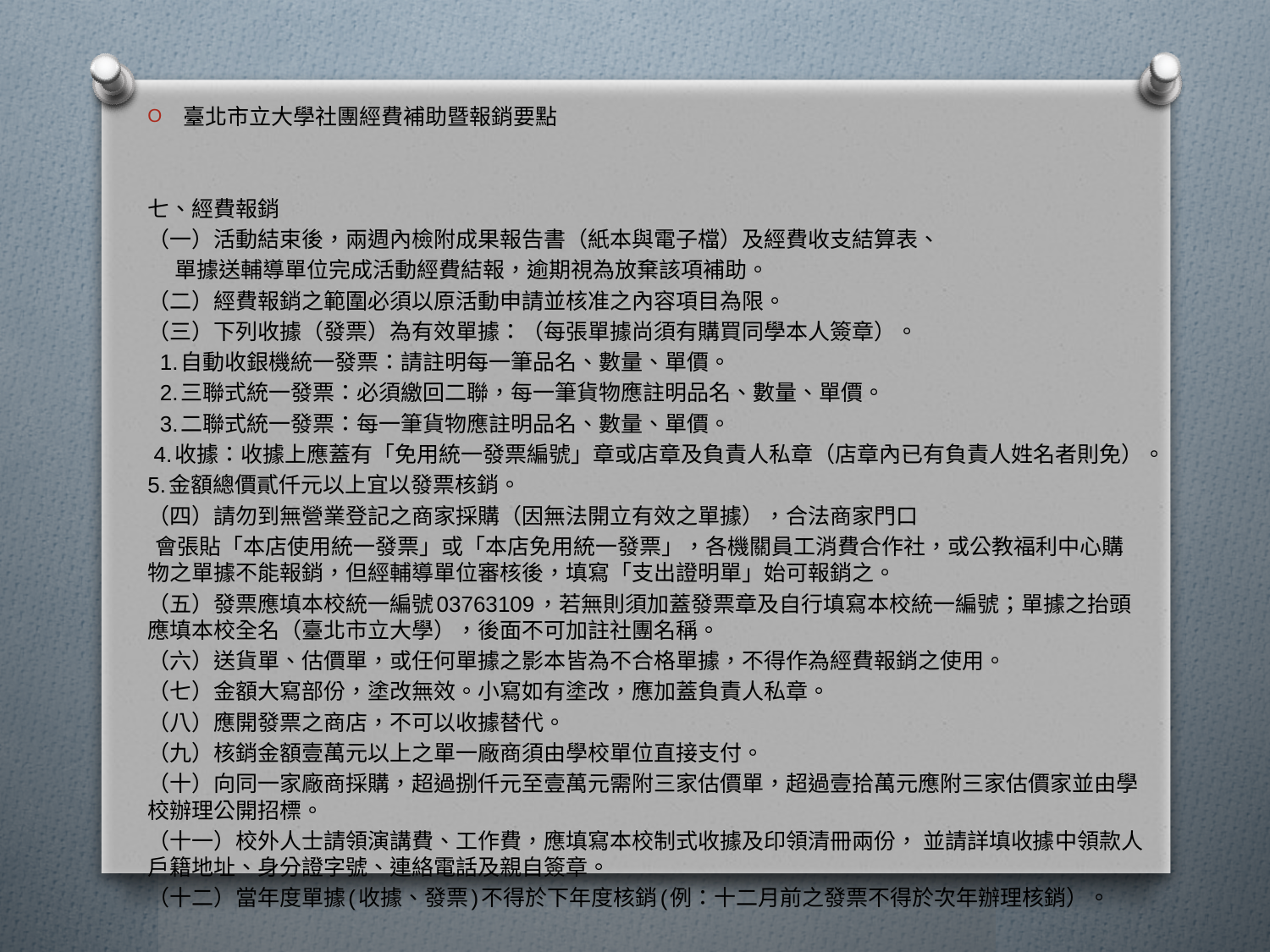

臺北市立大學社團經費補助暨報銷要點

七、經費報銷
（一）活動結束後，兩週內檢附成果報告書（紙本與電子檔）及經費收支結算表、
     單據送輔導單位完成活動經費結報，逾期視為放棄該項補助。
（二）經費報銷之範圍必須以原活動申請並核准之內容項目為限。
（三）下列收據（發票）為有效單據：（每張單據尚須有購買同學本人簽章）。
  1.自動收銀機統一發票：請註明每一筆品名、數量、單價。
  2.三聯式統一發票：必須繳回二聯，每一筆貨物應註明品名、數量、單價。
  3.二聯式統一發票：每一筆貨物應註明品名、數量、單價。
 4.收據：收據上應蓋有「免用統一發票編號」章或店章及負責人私章（店章內已有負責人姓名者則免）。
5.金額總價貳仟元以上宜以發票核銷。
（四）請勿到無營業登記之商家採購（因無法開立有效之單據），合法商家門口
 會張貼「本店使用統一發票」或「本店免用統一發票」，各機關員工消費合作社，或公教福利中心購物之單據不能報銷，但經輔導單位審核後，填寫「支出證明單」始可報銷之。
（五）發票應填本校統一編號03763109，若無則須加蓋發票章及自行填寫本校統一編號；單據之抬頭應填本校全名（臺北市立大學），後面不可加註社團名稱。
（六）送貨單、估價單，或任何單據之影本皆為不合格單據，不得作為經費報銷之使用。
（七）金額大寫部份，塗改無效。小寫如有塗改，應加蓋負責人私章。
（八）應開發票之商店，不可以收據替代。
（九）核銷金額壹萬元以上之單一廠商須由學校單位直接支付。
（十）向同一家廠商採購，超過捌仟元至壹萬元需附三家估價單，超過壹拾萬元應附三家估價家並由學校辦理公開招標。
（十一）校外人士請領演講費、工作費，應填寫本校制式收據及印領清冊兩份， 並請詳填收據中領款人戶籍地址、身分證字號、連絡電話及親自簽章。
（十二）當年度單據(收據、發票)不得於下年度核銷(例：十二月前之發票不得於次年辦理核銷）。